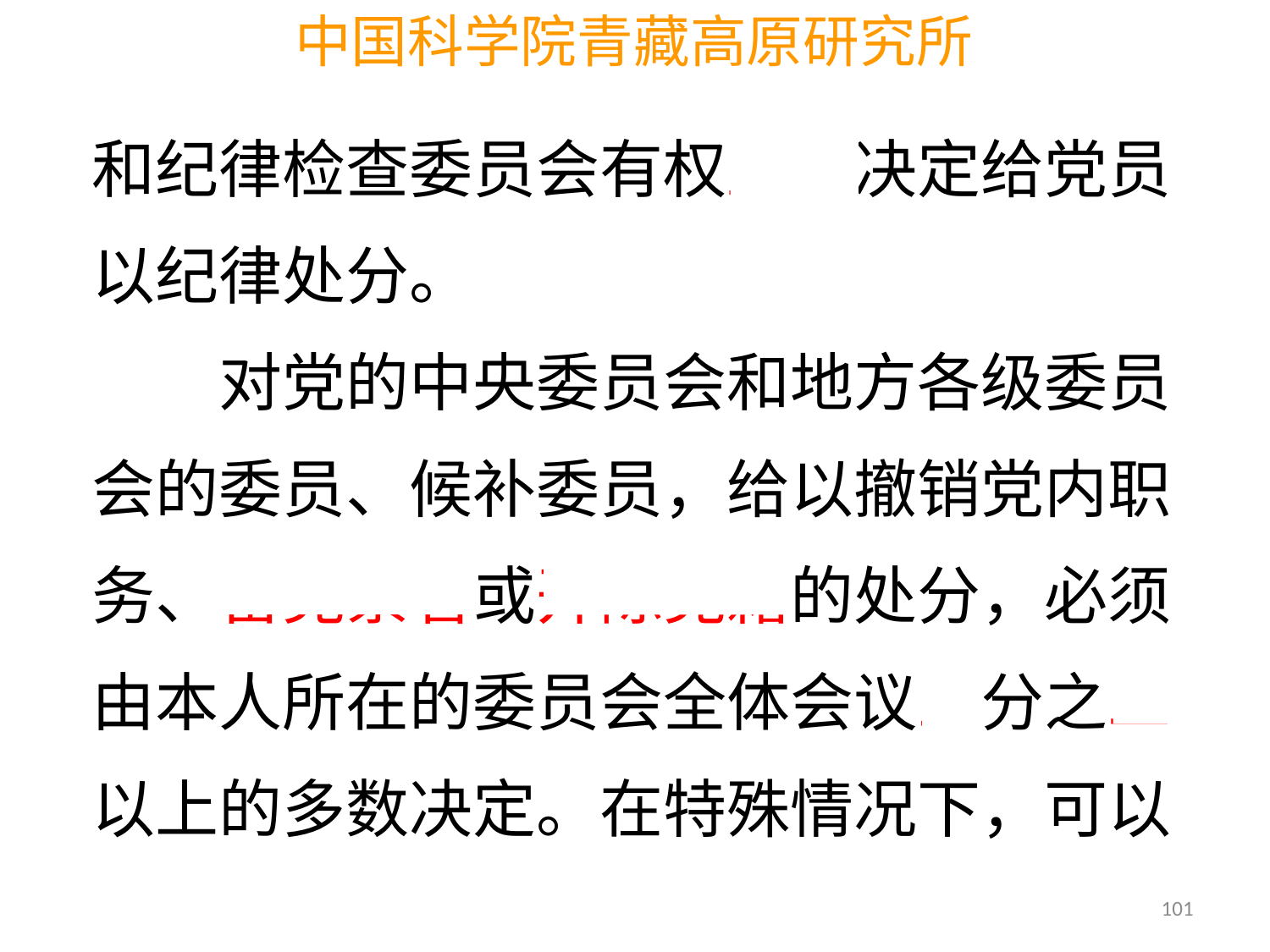

# 和纪律检查委员会有权直接决定给党员以纪律处分。 　　对党的中央委员会和地方各级委员会的委员、候补委员，给以撤销党内职务、留党察看或开除党籍的处分，必须由本人所在的委员会全体会议三分之二以上的多数决定。在特殊情况下，可以

101